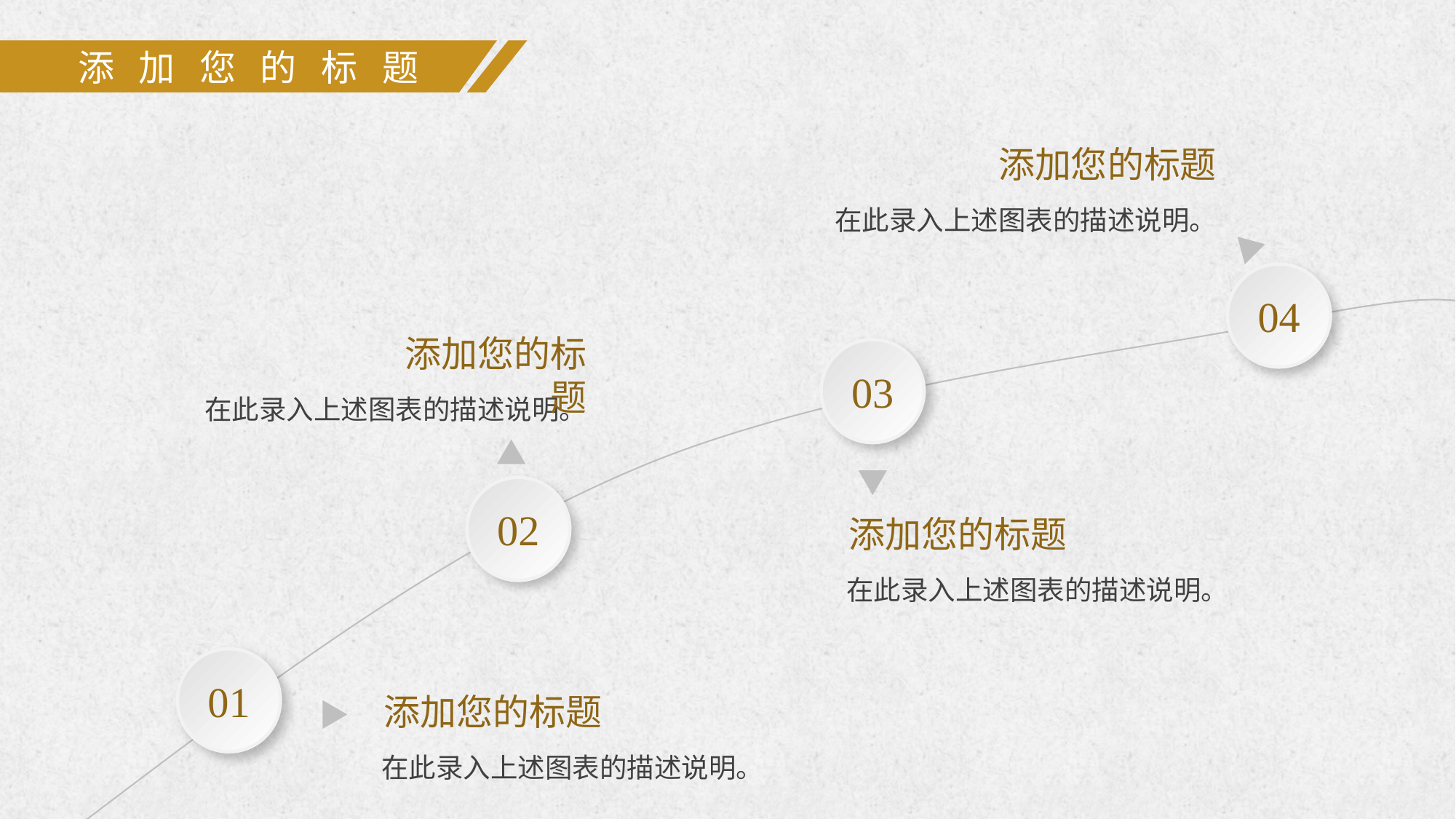

添   加   您   的   标   题

  添加您的标题
在此录入上述图表的描述说明。

04

  添加您的标题
在此录入上述图表的描述说明。
03

02
  添加您的标题
在此录入上述图表的描述说明。
01
  添加您的标题
在此录入上述图表的描述说明。